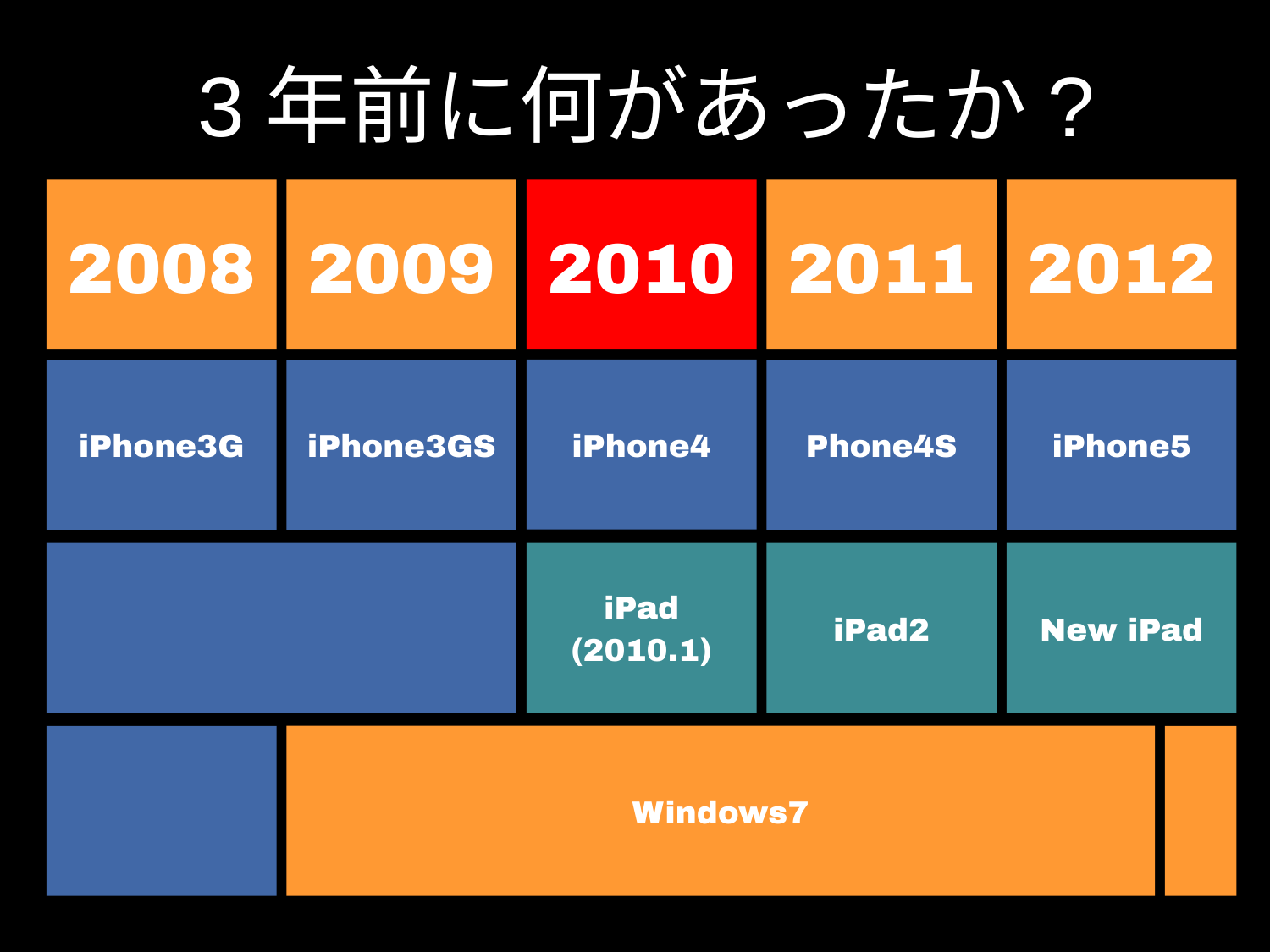

# 3年前に何があったか?
2010
2008
2009
2011
2012
iPhone4
iPhone3G
iPhone3GS
Phone4S
iPhone5
iPad
(2010.1)

iPad2
New iPad
Windows7